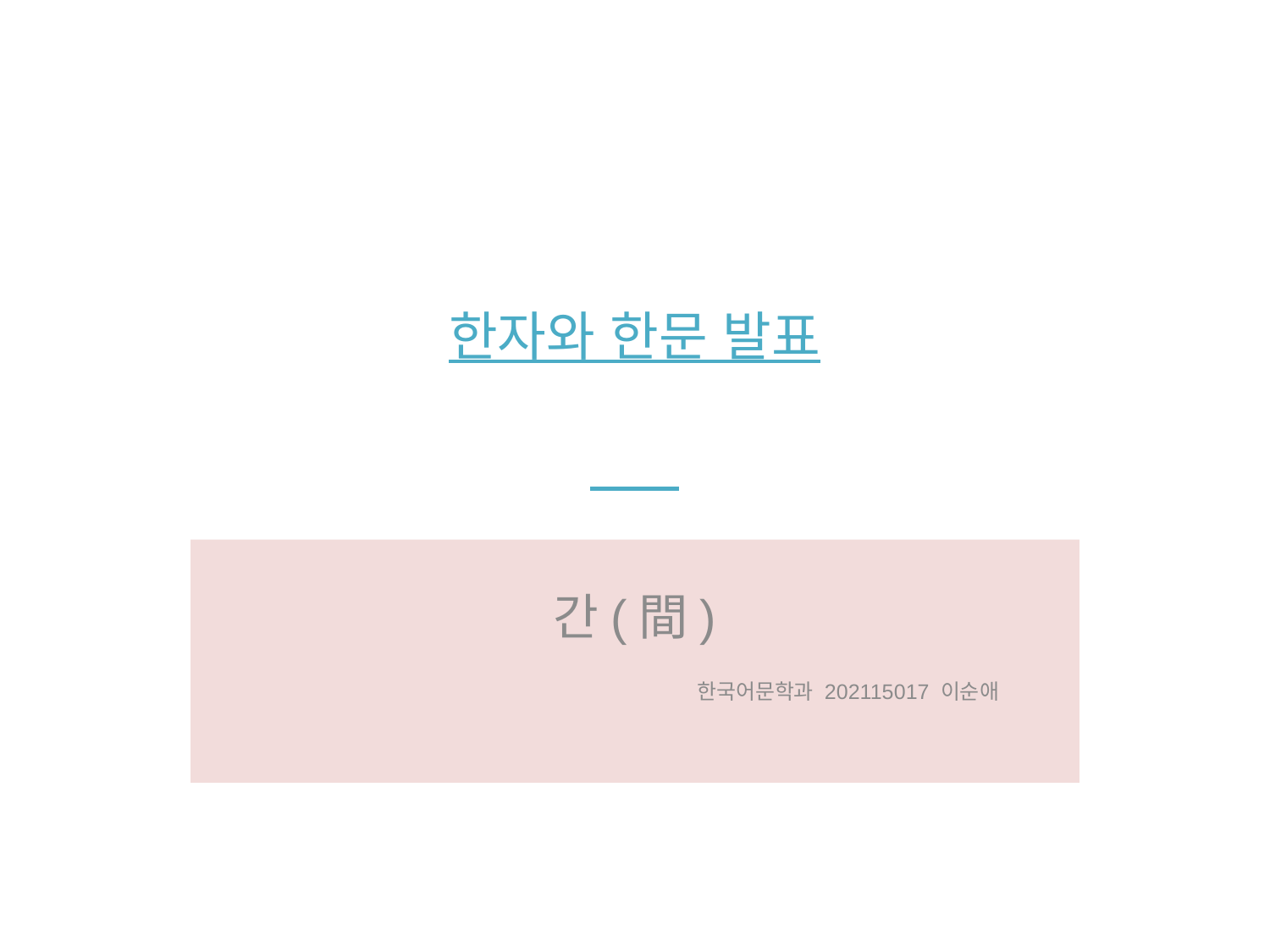

# 한자와 한문 발표

간(間)

                                                                       한국어문학과 202115017 이순애